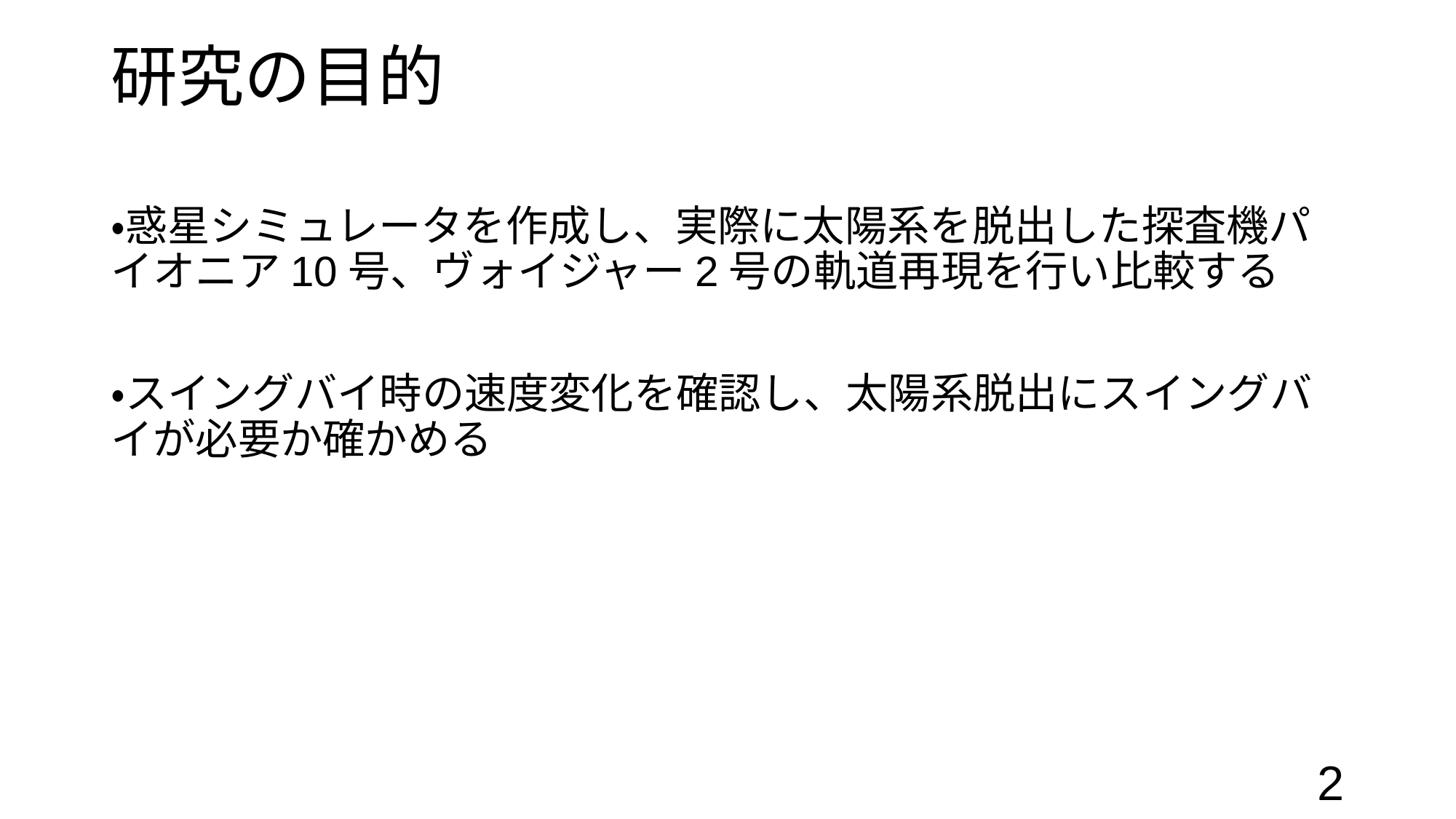

# 研究の目的
・惑星シミュレータを作成し、実際に太陽系を脱出した探査機パイオニア10号、ヴォイジャー2号の軌道再現を行い比較する

・スイングバイ時の速度変化を確認し、太陽系脱出にスイングバイが必要か確かめる
2